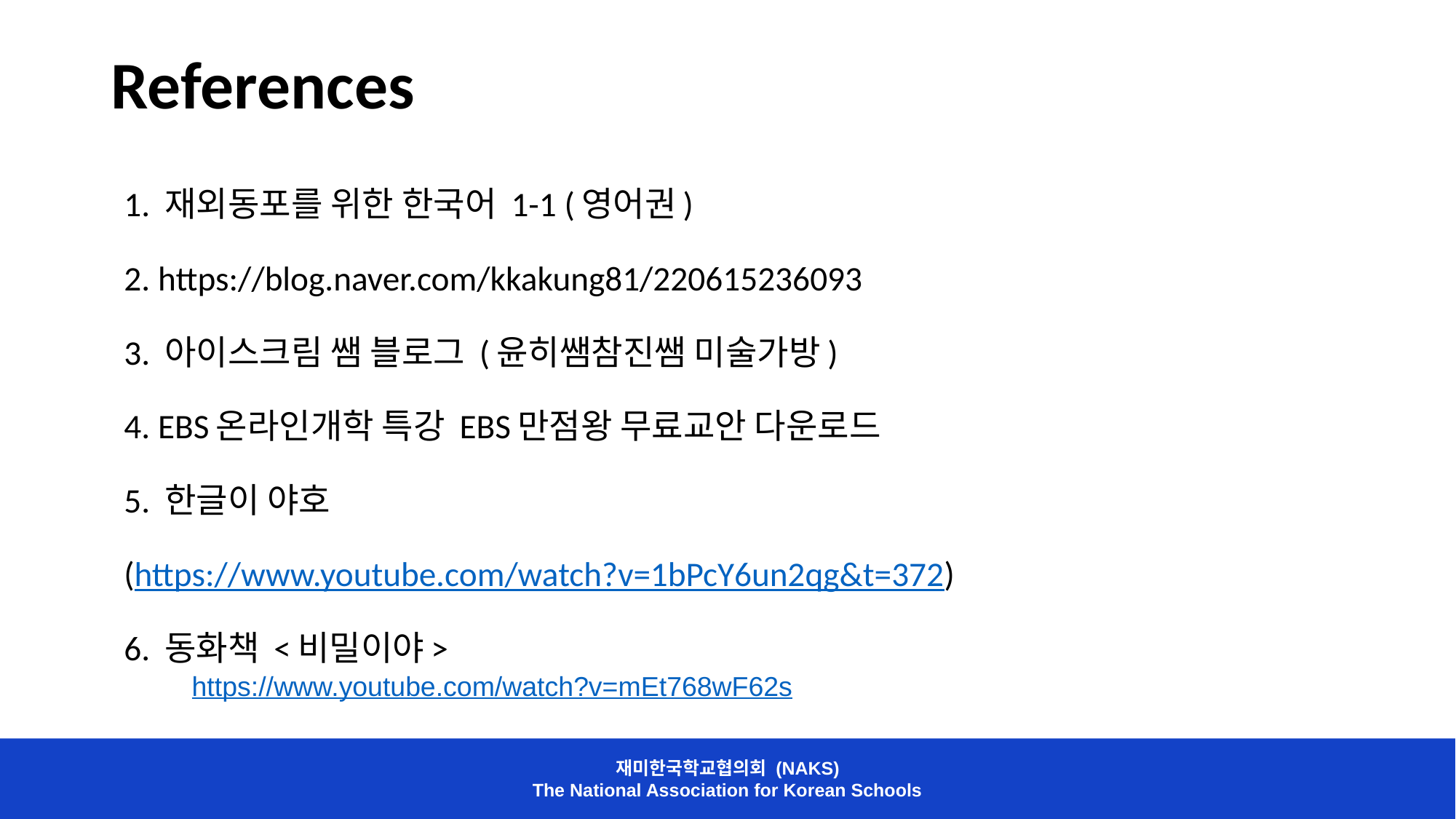

# References
1. 재외동포를 위한 한국어 1-1 (영어권)
2. https://blog.naver.com/kkakung81/220615236093
3. 아이스크림 쌤 블로그 (윤히쌤참진쌤 미술가방)
4. EBS온라인개학 특강 EBS만점왕 무료교안 다운로드
5. 한글이 야호
(https://www.youtube.com/watch?v=1bPcY6un2qg&t=372)
6. 동화책 <비밀이야>

https://www.youtube.com/watch?v=mEt768wF62s
재미한국학교협의회 (NAKS)
The National Association for Korean Schools